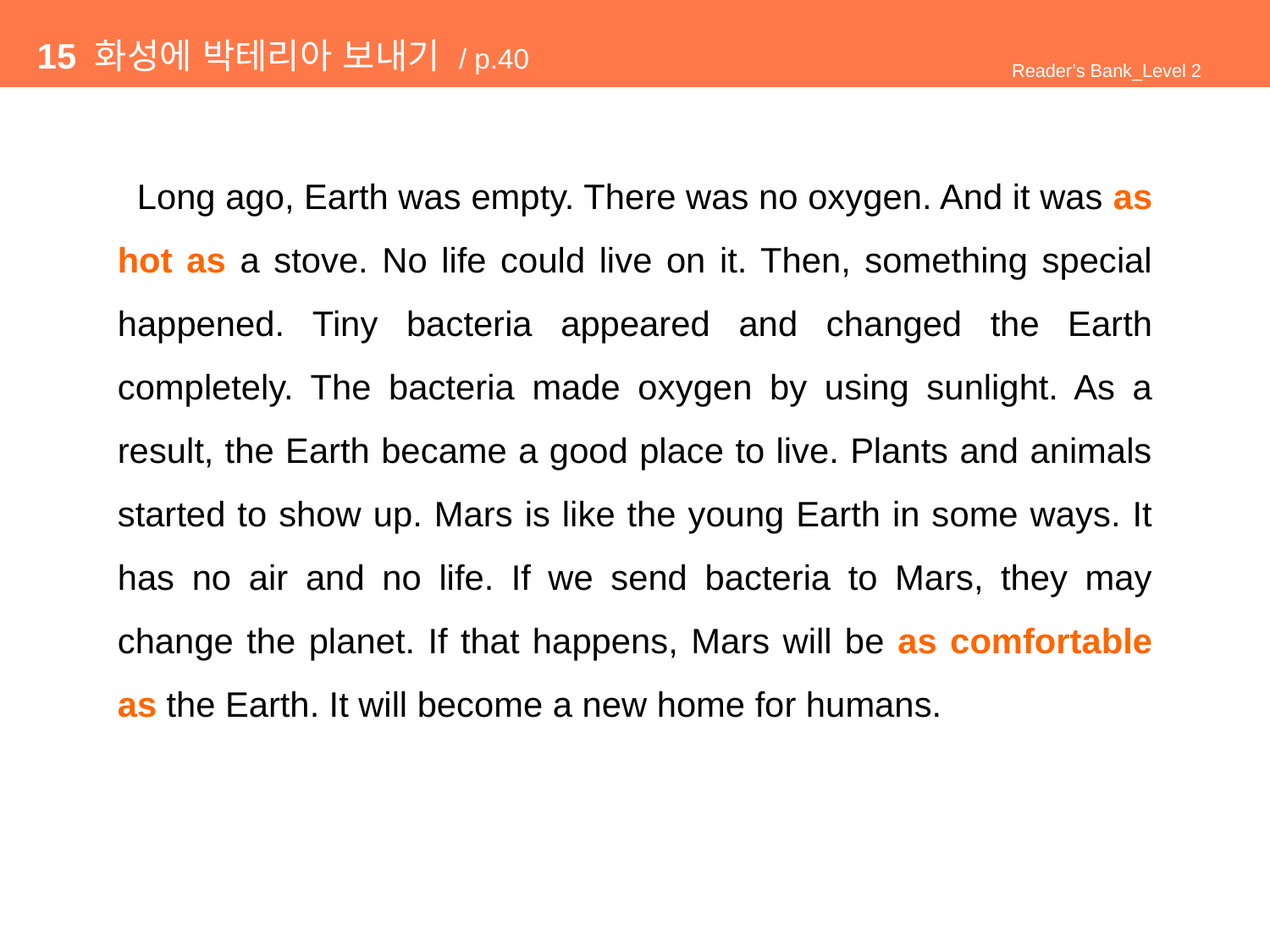

# 15 화성에 박테리아 보내기 / p.40
Reader’s Bank_Level 2

  Long ago, Earth was empty. There was no oxygen. And it was as hot as a stove. No life could live on it. Then, something special happened. Tiny bacteria appeared and changed the Earth completely. The bacteria made oxygen by using sunlight. As a result, the Earth became a good place to live. Plants and animals started to show up. Mars is like the young Earth in some ways. It has no air and no life. If we send bacteria to Mars, they may change the planet. If that happens, Mars will be as comfortable as the Earth. It will become a new home for humans.